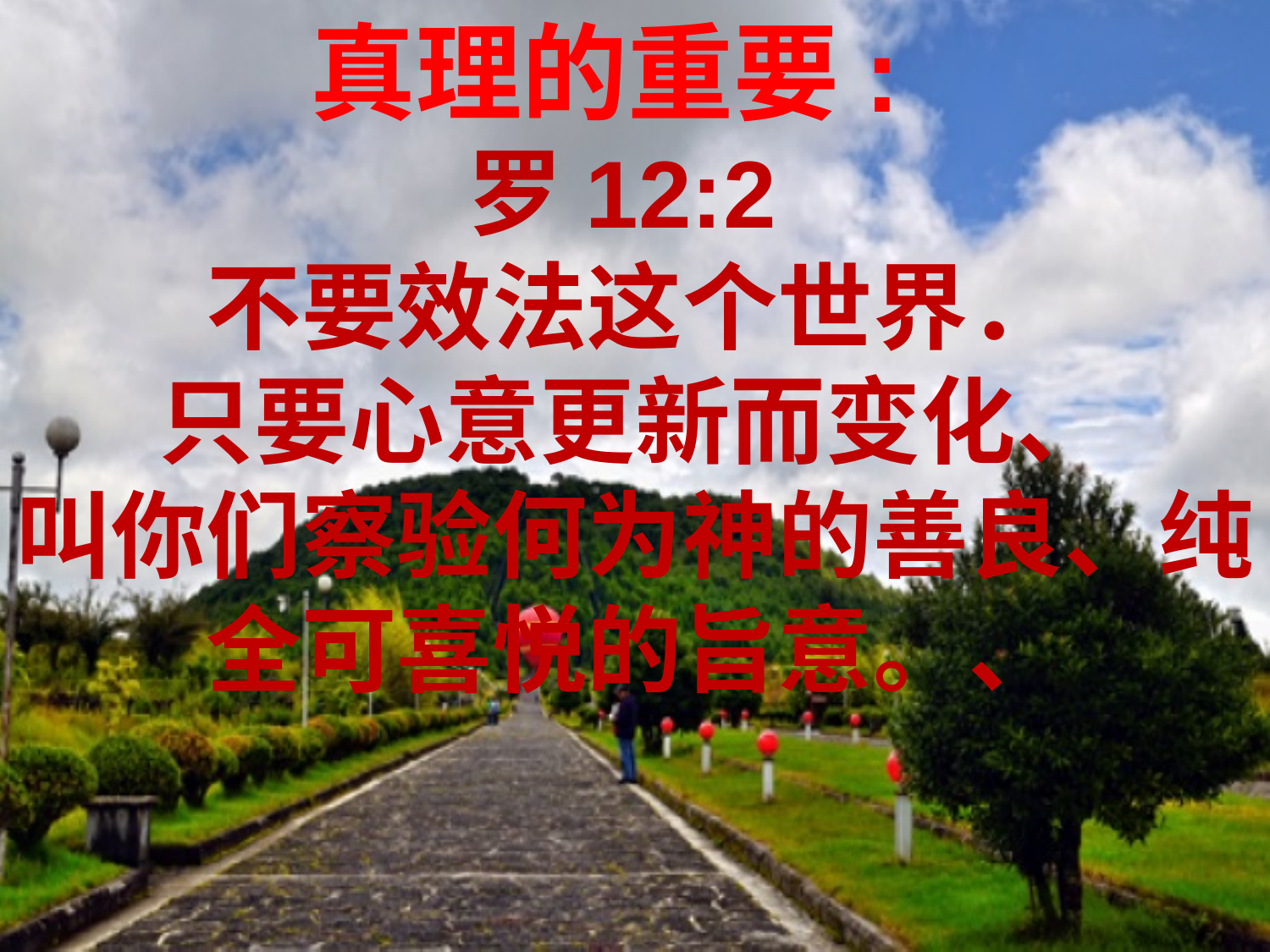

真理的重要:
罗12:2
不要效法这个世界．
只要心意更新而变化、
叫你们察验何为神的善良、纯全可喜悦的旨意。、